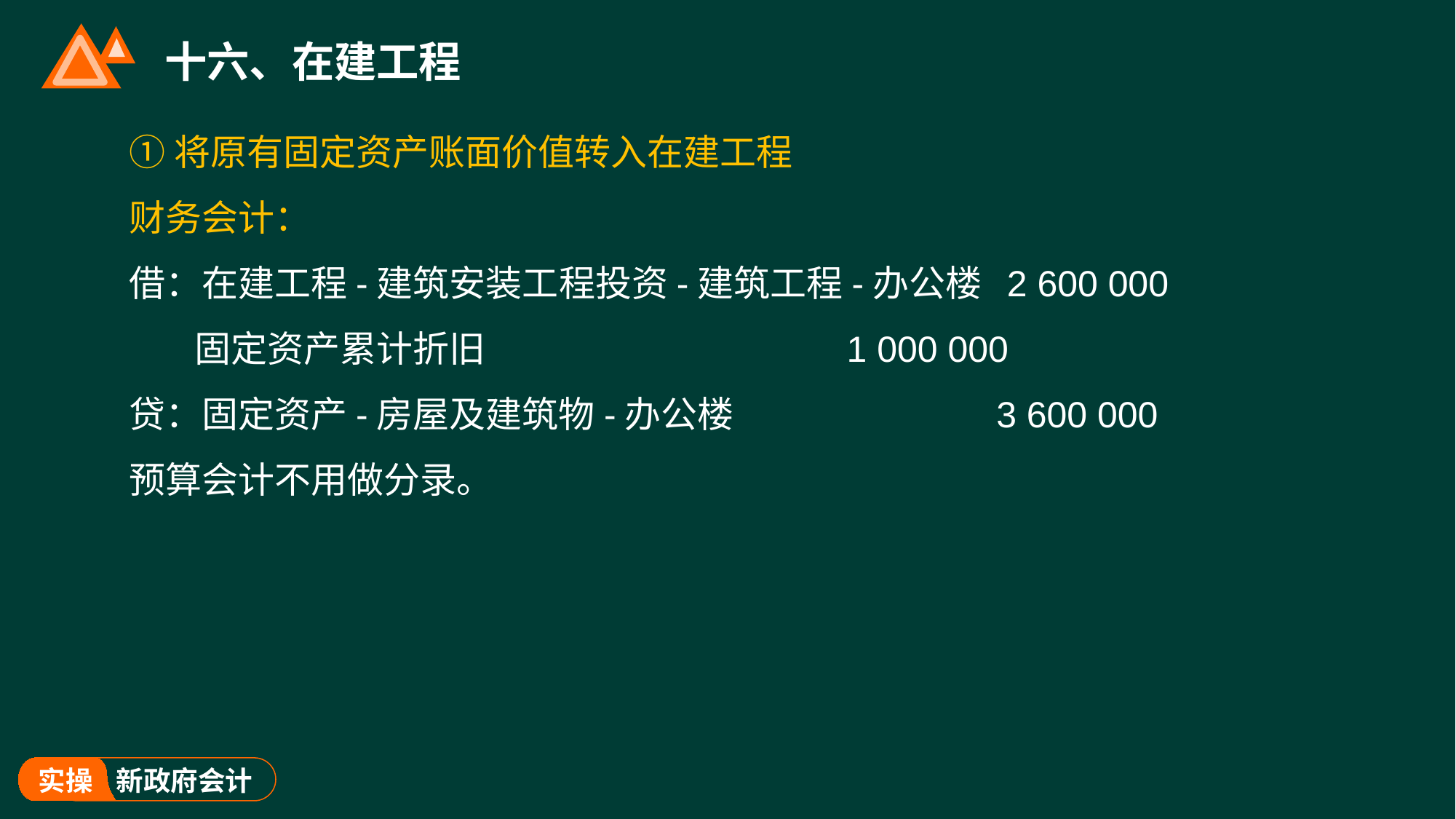

# 十六、在建工程
①将原有固定资产账面价值转入在建工程
财务会计：
借：在建工程-建筑安装工程投资-建筑工程-办公楼  2 600 000
       固定资产累计折旧                                           1 000 000
贷：固定资产-房屋及建筑物-办公楼                               3 600 000
预算会计不用做分录。